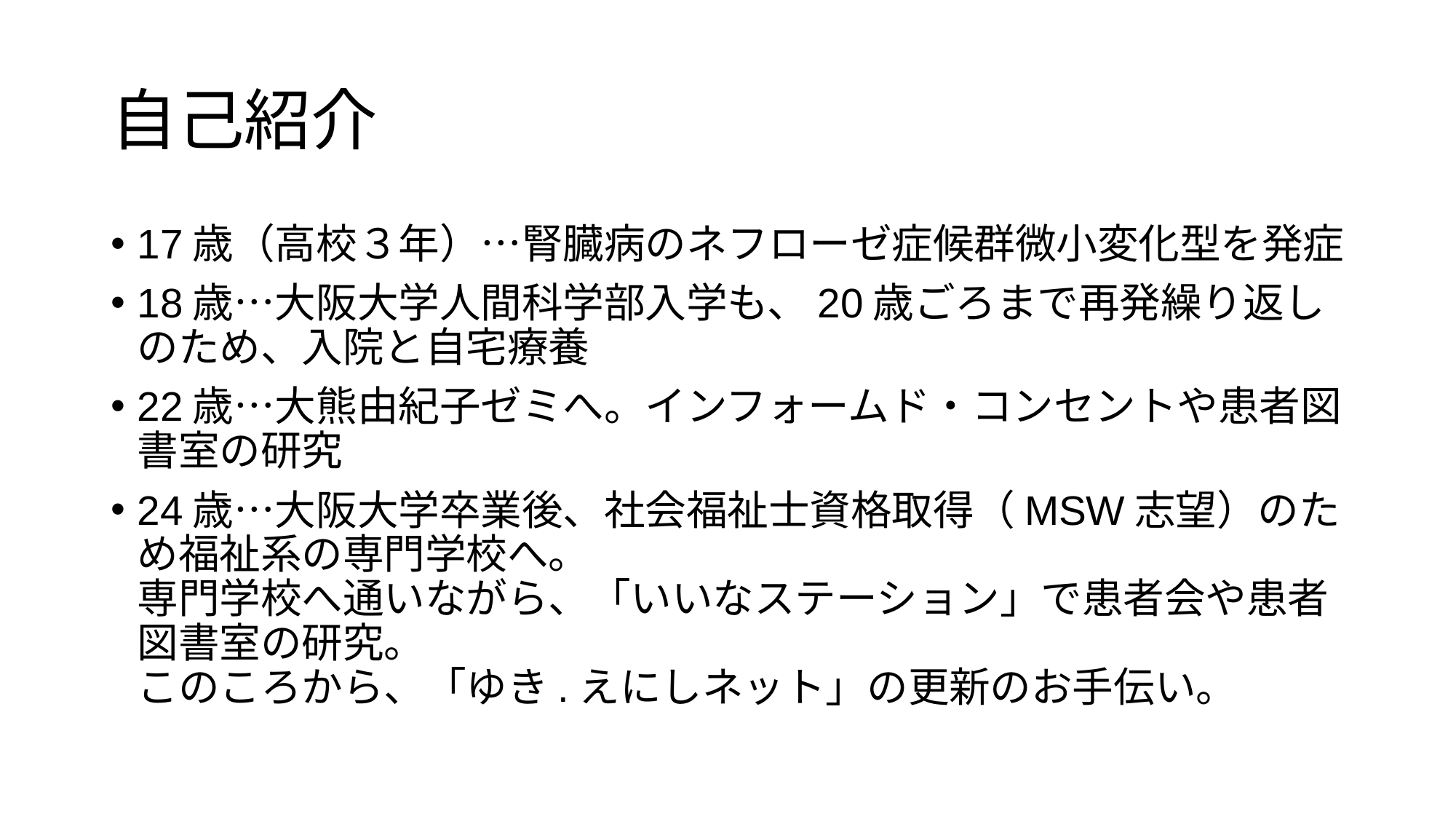

# 自己紹介
17歳（高校３年）…腎臓病のネフローゼ症候群微小変化型を発症
18歳…大阪大学人間科学部入学も、20歳ごろまで再発繰り返しのため、入院と自宅療養
22歳…大熊由紀子ゼミへ。インフォームド・コンセントや患者図書室の研究
24歳…大阪大学卒業後、社会福祉士資格取得（MSW志望）のため福祉系の専門学校へ。
専門学校へ通いながら、「いいなステーション」で患者会や患者図書室の研究。
このころから、「ゆき.えにしネット」の更新のお手伝い。